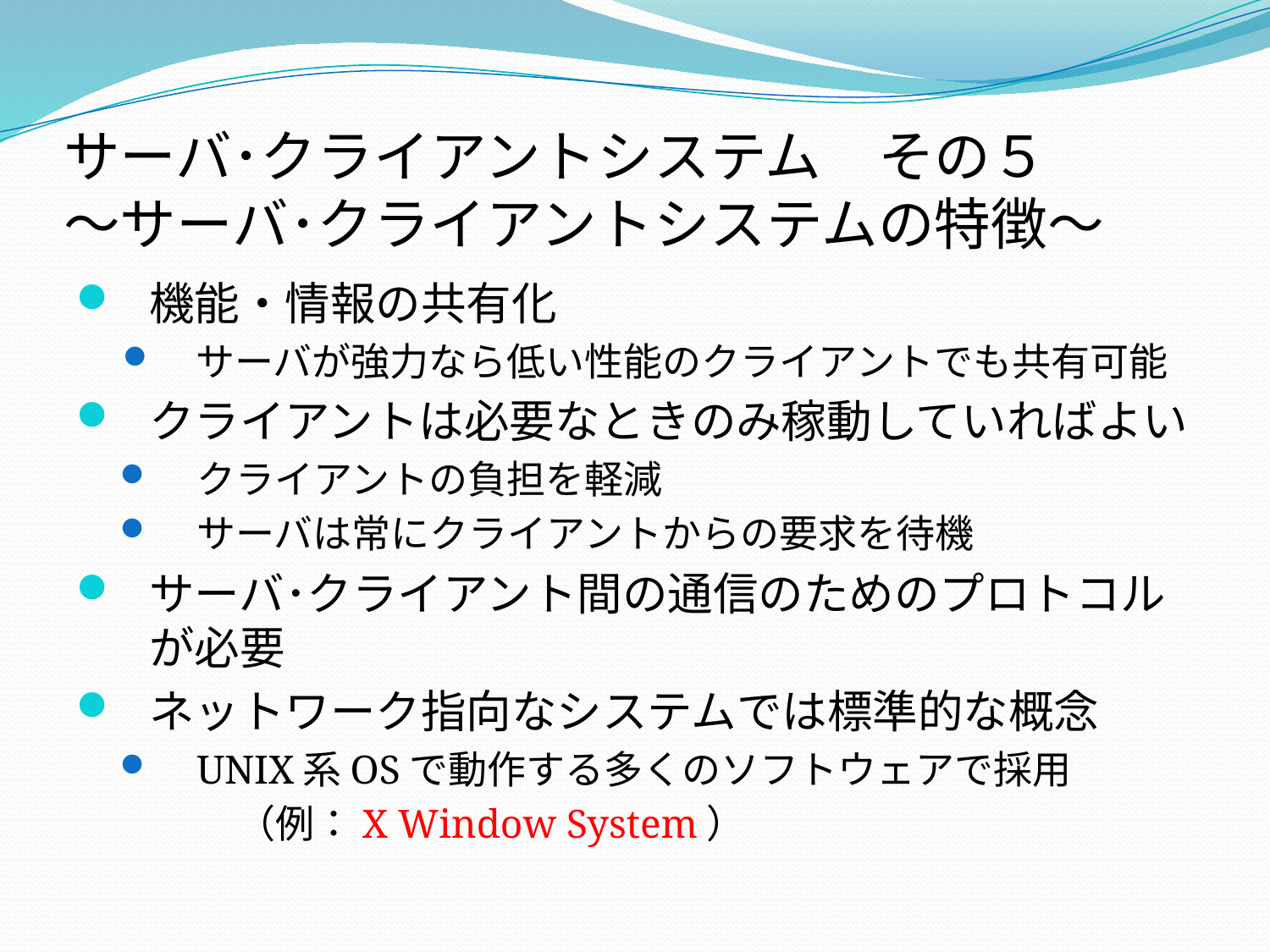

# サーバ･クライアントシステム　その５ ～サーバ･クライアントシステムの特徴～
機能・情報の共有化
サーバが強力なら低い性能のクライアントでも共有可能
クライアントは必要なときのみ稼動していればよい
クライアントの負担を軽減
サーバは常にクライアントからの要求を待機
サーバ･クライアント間の通信のためのプロトコルが必要
ネットワーク指向なシステムでは標準的な概念
UNIX系OSで動作する多くのソフトウェアで採用
　　　（例：X Window System）